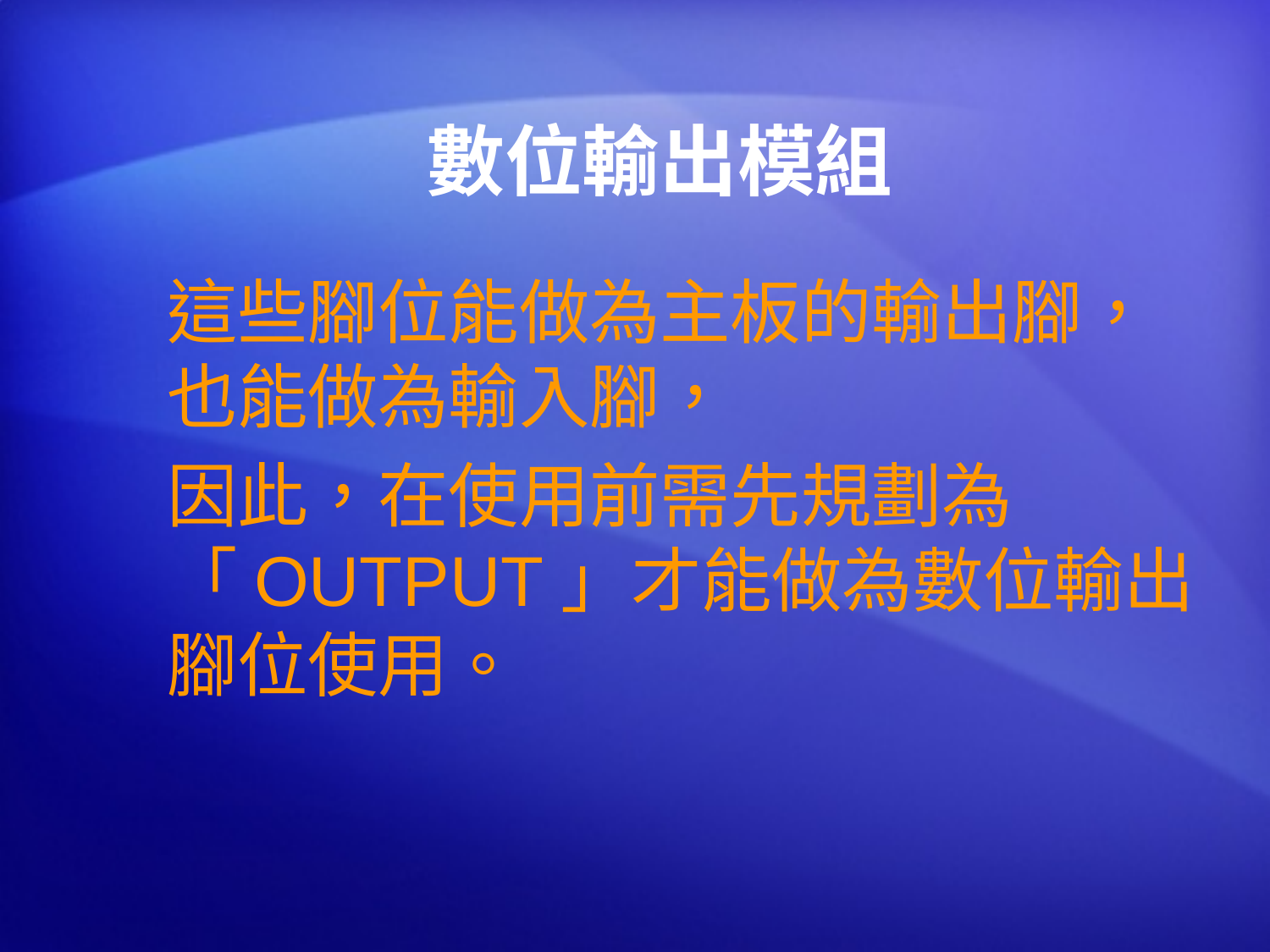

# 數位輸出模組
這些腳位能做為主板的輸出腳，也能做為輸入腳，
因此，在使用前需先規劃為「OUTPUT」才能做為數位輸出腳位使用。